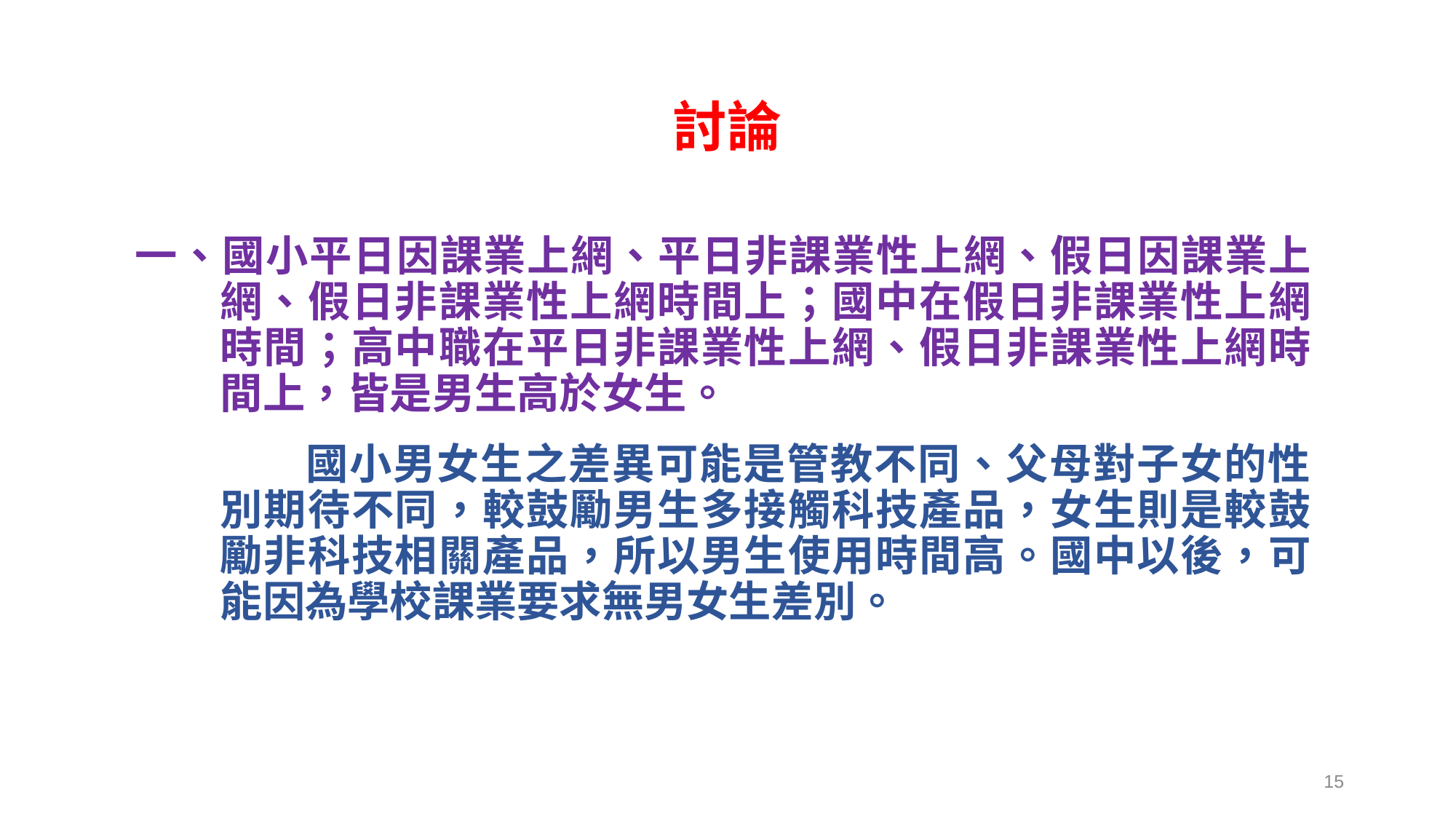

# 討論
一、國小平日因課業上網、平日非課業性上網、假日因課業上網、假日非課業性上網時間上；國中在假日非課業性上網時間；高中職在平日非課業性上網、假日非課業性上網時間上，皆是男生高於女生。

國小男女生之差異可能是管教不同、父母對子女的性別期待不同，較鼓勵男生多接觸科技產品，女生則是較鼓勵非科技相關產品，所以男生使用時間高。國中以後，可能因為學校課業要求無男女生差別。
15